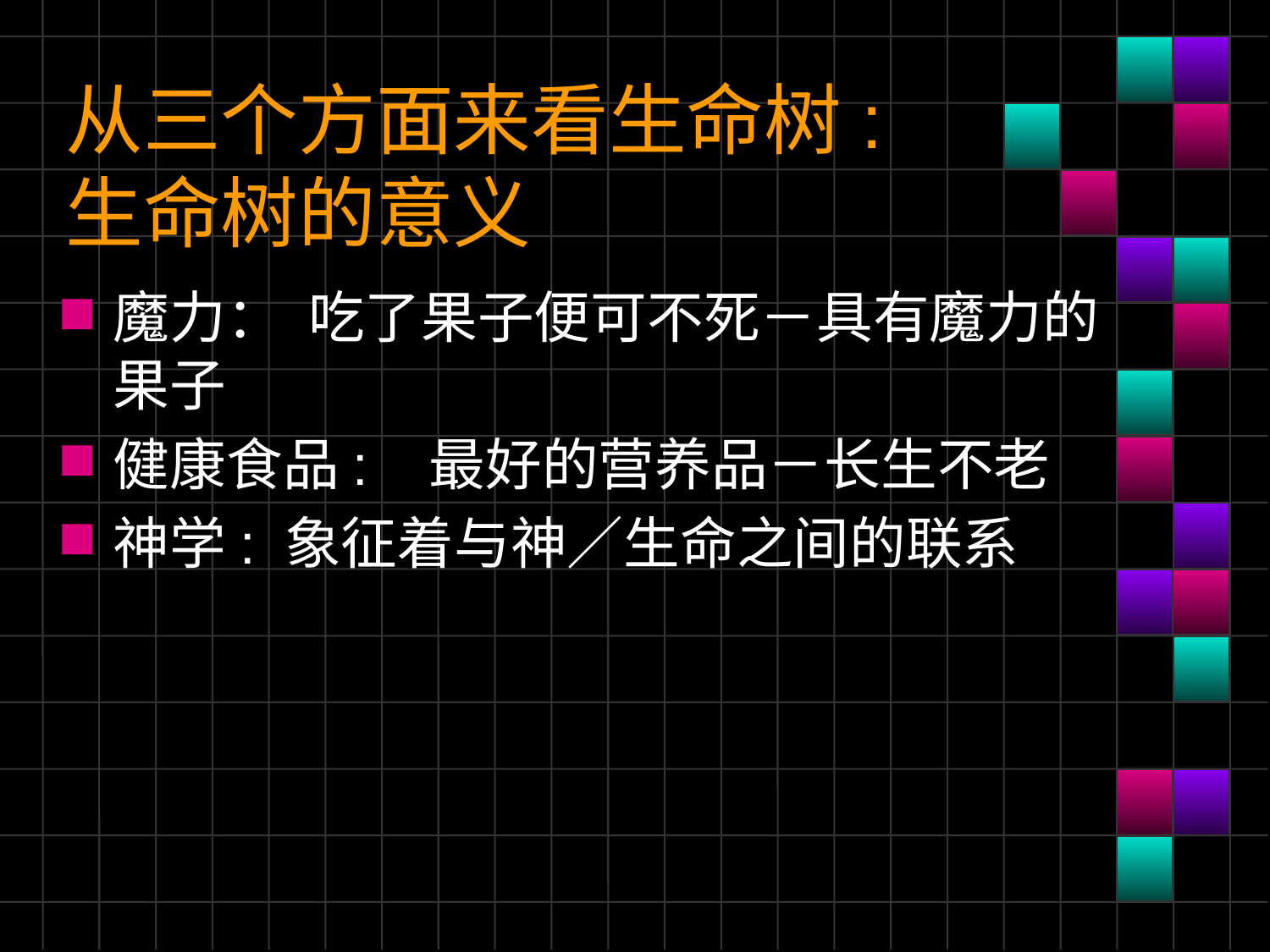

# 从三个方面来看生命树: 生命树的意义
魔力：  吃了果子便可不死－具有魔力的果子
健康食品:   最好的营养品－长生不老
神学: 象征着与神／生命之间的联系